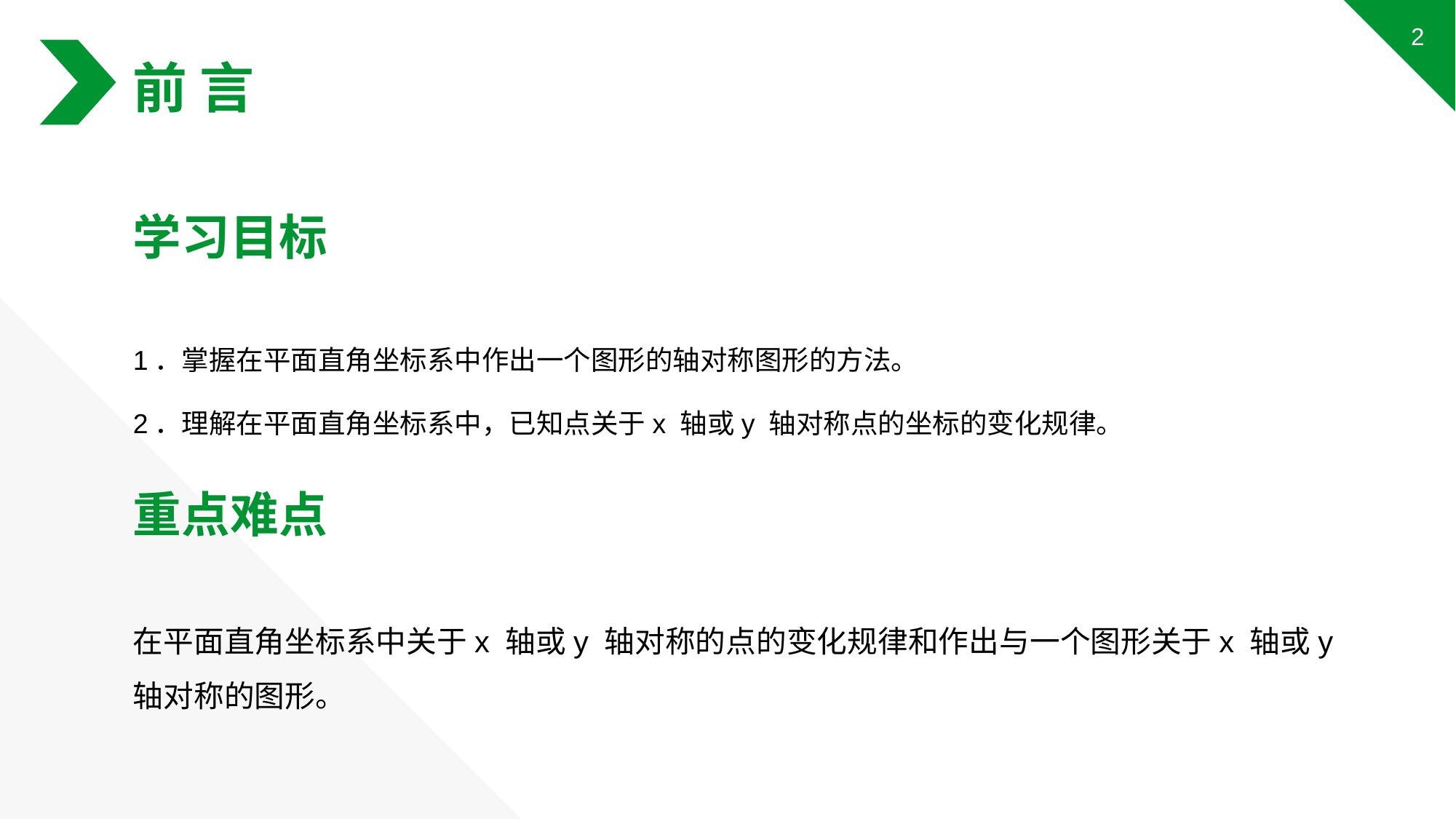

前 言
学习目标
1．掌握在平面直角坐标系中作出一个图形的轴对称图形的方法。
2．理解在平面直角坐标系中，已知点关于x 轴或y 轴对称点的坐标的变化规律。
重点难点
在平面直角坐标系中关于x 轴或y 轴对称的点的变化规律和作出与一个图形关于x 轴或y 轴对称的图形。